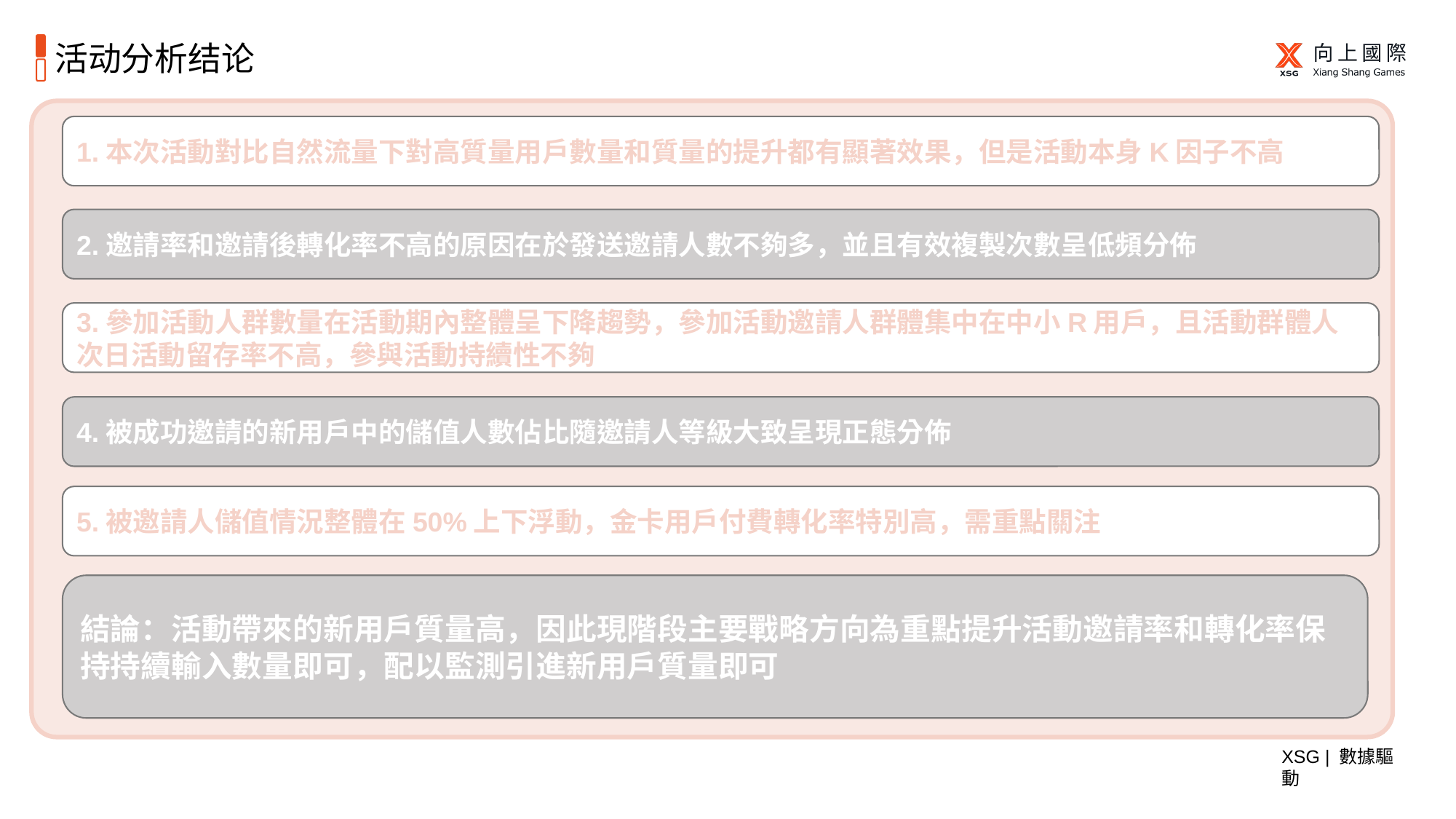

# 活动分析结论

1.本次活動對比自然流量下對高質量用戶數量和質量的提升都有顯著效果，但是活動本身K因子不高
2.邀請率和邀請後轉化率不高的原因在於發送邀請人數不夠多，並且有效複製次數呈低頻分佈

3.參加活動人群數量在活動期內整體呈下降趨勢，參加活動邀請人群體集中在中小R用戶，且活動群體人次日活動留存率不高，參與活動持續性不夠
4.被成功邀請的新用戶中的儲值人數佔比隨邀請人等級大致呈現正態分佈
5.被邀請人儲值情況整體在50%上下浮動，金卡用戶付費轉化率特別高，需重點關注
結論：活動帶來的新用戶質量高，因此現階段主要戰略方向為重點提升活動邀請率和轉化率保持持續輸入數量即可，配以監測引進新用戶質量即可